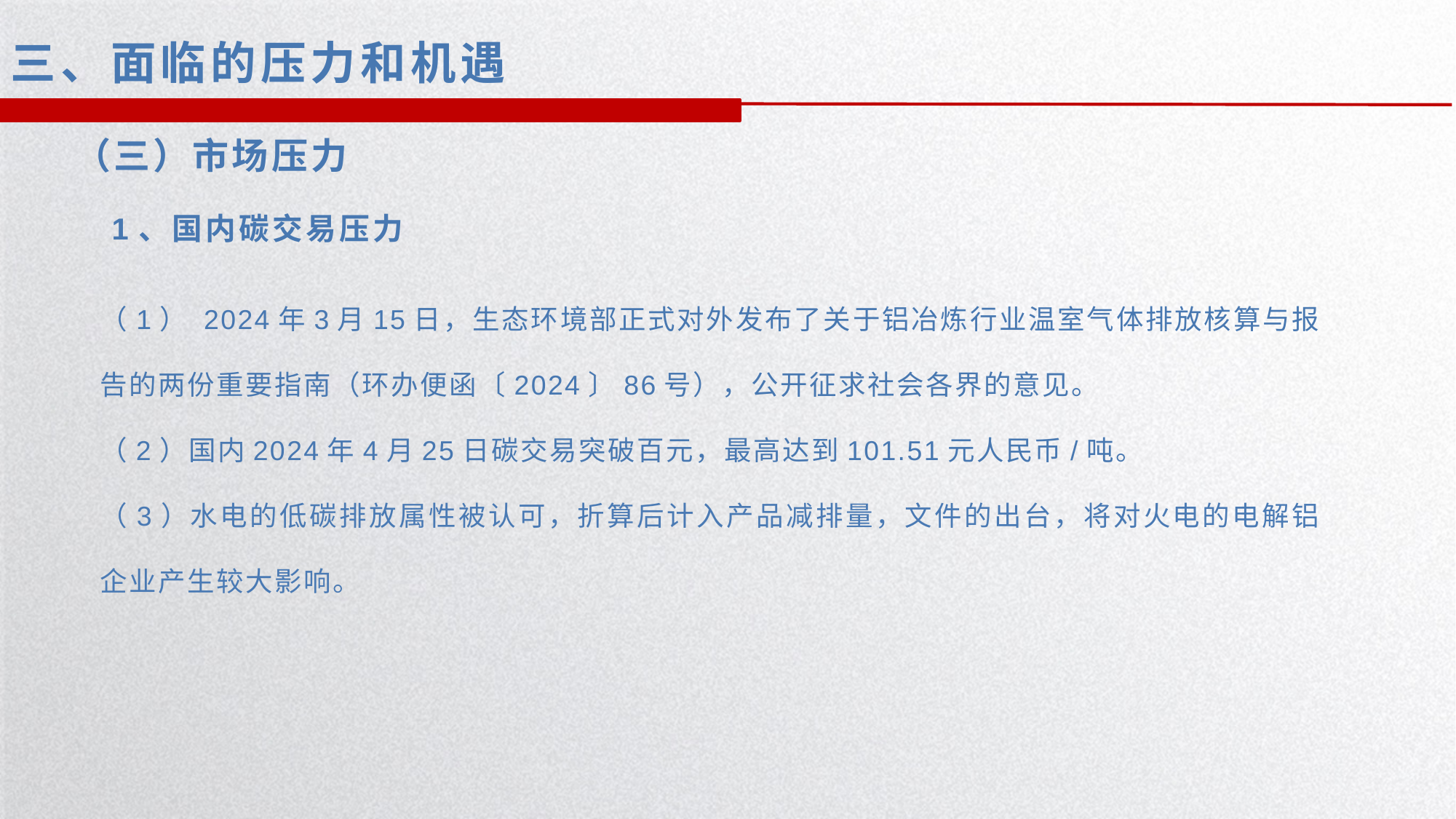

4、国内碳交易的压力
三、面临的压力和机遇

（三）市场压力
    1、国内碳交易压力
（1） 2024年3月15日，生态环境部正式对外发布了关于铝冶炼行业温室气体排放核算与报告的两份重要指南（环办便函〔2024〕86号），公开征求社会各界的意见。
（2）国内2024年4月25日碳交易突破百元，最高达到101.51元人民币/吨。
（3）水电的低碳排放属性被认可，折算后计入产品减排量，文件的出台，将对火电的电解铝企业产生较大影响。